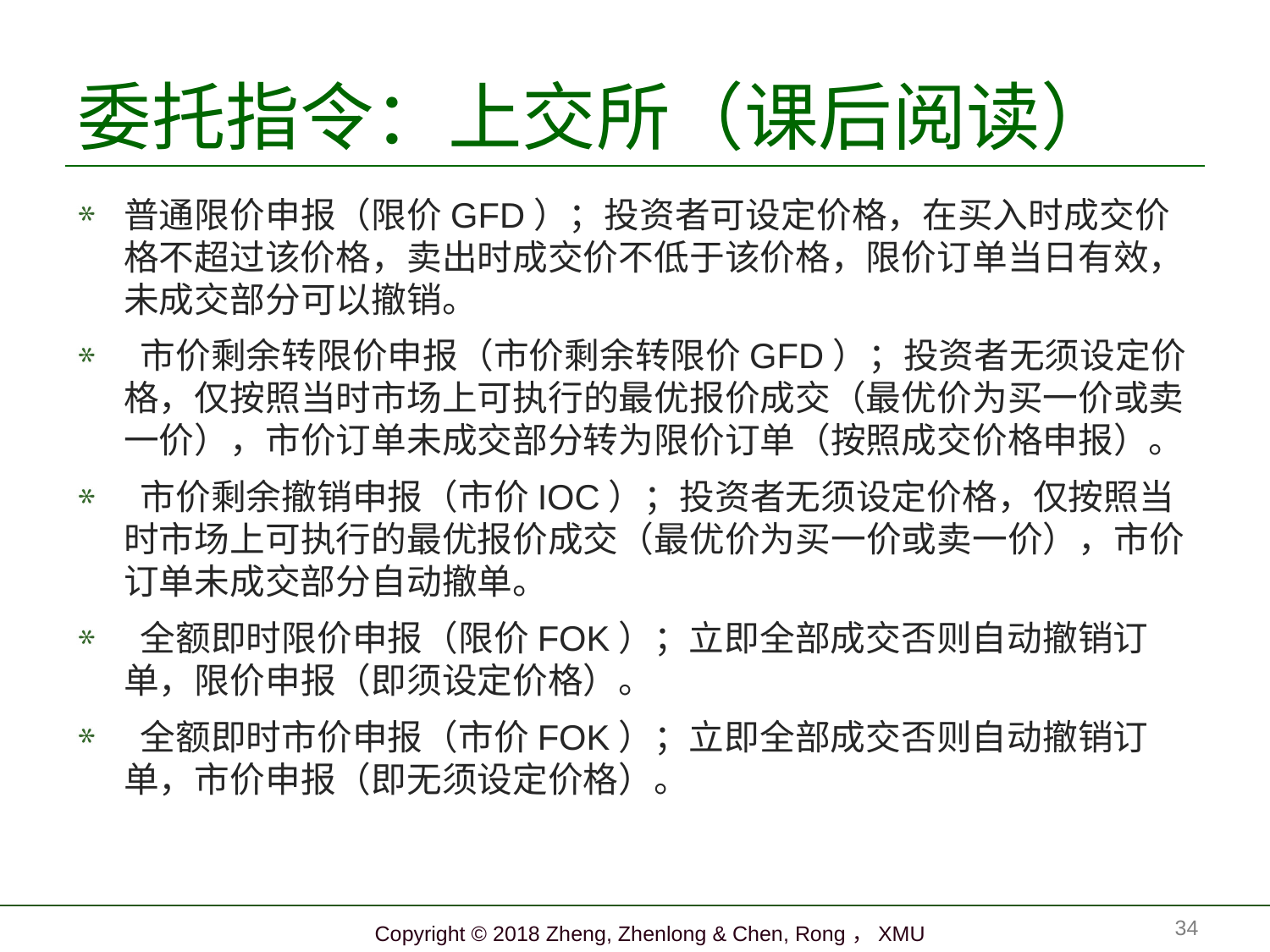

# 委托指令：上交所（课后阅读）
普通限价申报（限价GFD）；投资者可设定价格，在买入时成交价格不超过该价格，卖出时成交价不低于该价格，限价订单当日有效，未成交部分可以撤销。
 市价剩余转限价申报（市价剩余转限价GFD）；投资者无须设定价格，仅按照当时市场上可执行的最优报价成交（最优价为买一价或卖一价），市价订单未成交部分转为限价订单（按照成交价格申报）。
 市价剩余撤销申报（市价IOC）；投资者无须设定价格，仅按照当时市场上可执行的最优报价成交（最优价为买一价或卖一价），市价订单未成交部分自动撤单。
 全额即时限价申报（限价FOK）；立即全部成交否则自动撤销订单，限价申报（即须设定价格）。
 全额即时市价申报（市价FOK）；立即全部成交否则自动撤销订单，市价申报（即无须设定价格）。

34